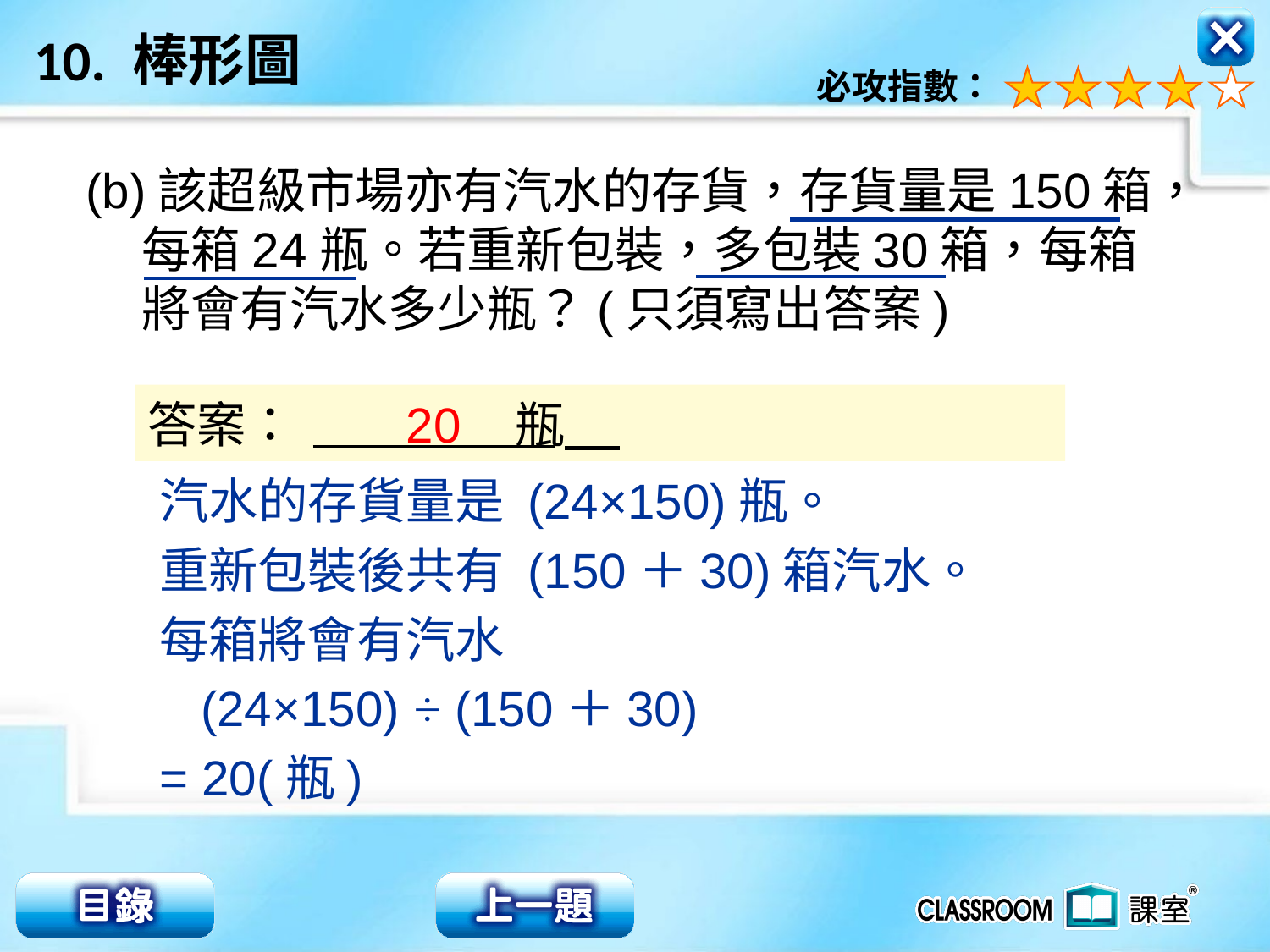

(b)該超級市場亦有汽水的存貨，存貨量是150箱，
    每箱24瓶。若重新包裝，多包裝30箱，每箱
    將會有汽水多少瓶？(只須寫出答案)
答案：                    瓶

20
汽水的存貨量是 (24×150)瓶。
重新包裝後共有 (150＋30)箱汽水。
每箱將會有汽水
   (24×150) ÷ (150＋30)
= 20(瓶)